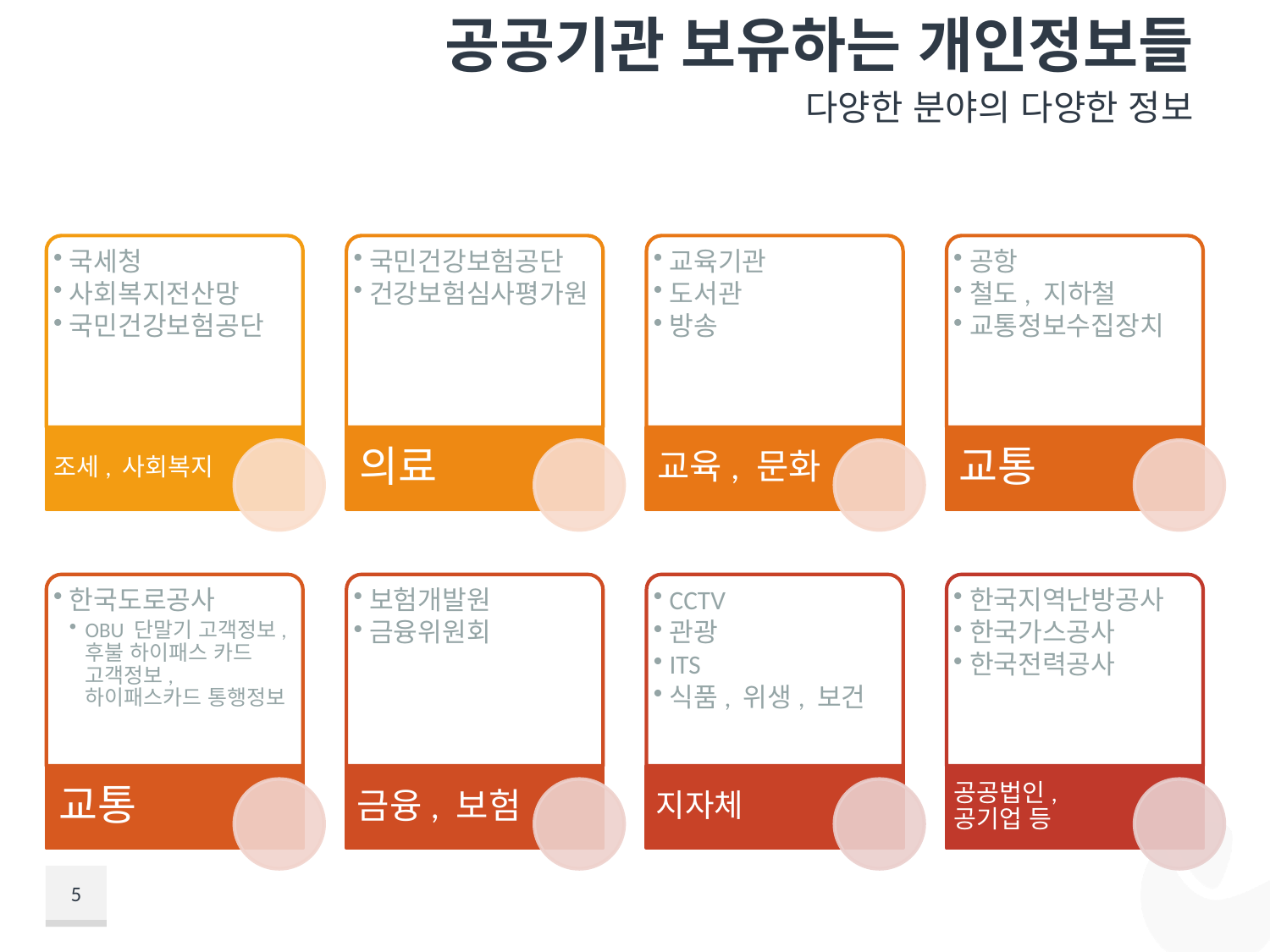

# 공공기관 보유하는 개인정보들
다양한 분야의 다양한 정보
국세청
사회복지전산망
국민건강보험공단
조세, 사회복지
국민건강보험공단
건강보험심사평가원
의료
교육기관
도서관
방송
교육, 문화
공항
철도, 지하철
교통정보수집장치
교통
한국도로공사
OBU 단말기 고객정보, 후불 하이패스 카드 고객정보, 하이패스카드 통행정보
교통
보험개발원
금융위원회
금융, 보험
CCTV
관광
ITS
식품, 위생, 보건
지자체
한국지역난방공사
한국가스공사
한국전력공사
공공법인, 공기업 등
5